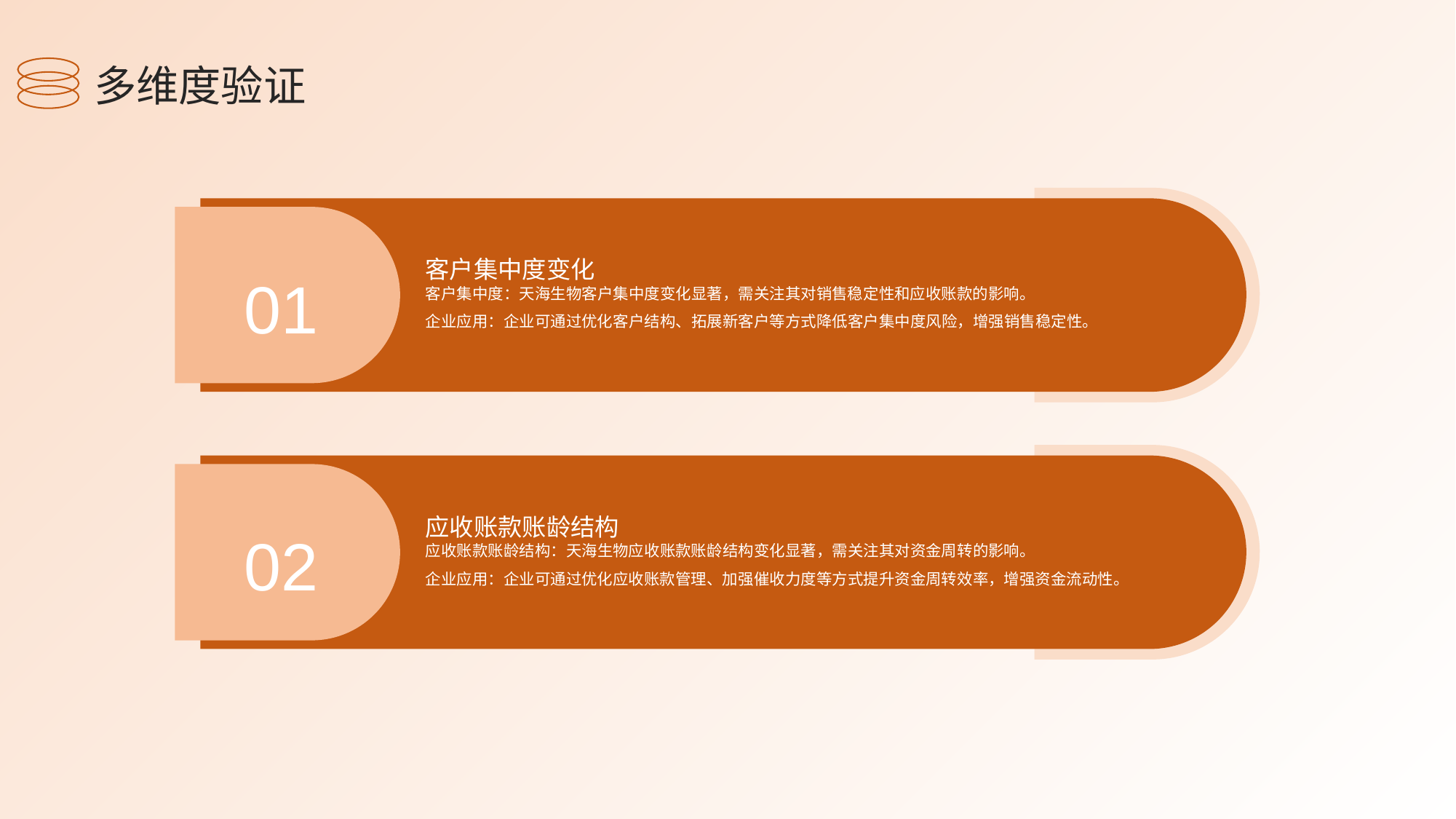

多维度验证

客户集中度变化
01
客户集中度：天海生物客户集中度变化显著，需关注其对销售稳定性和应收账款的影响。
企业应用：企业可通过优化客户结构、拓展新客户等方式降低客户集中度风险，增强销售稳定性。

应收账款账龄结构
02
应收账款账龄结构：天海生物应收账款账龄结构变化显著，需关注其对资金周转的影响。
企业应用：企业可通过优化应收账款管理、加强催收力度等方式提升资金周转效率，增强资金流动性。